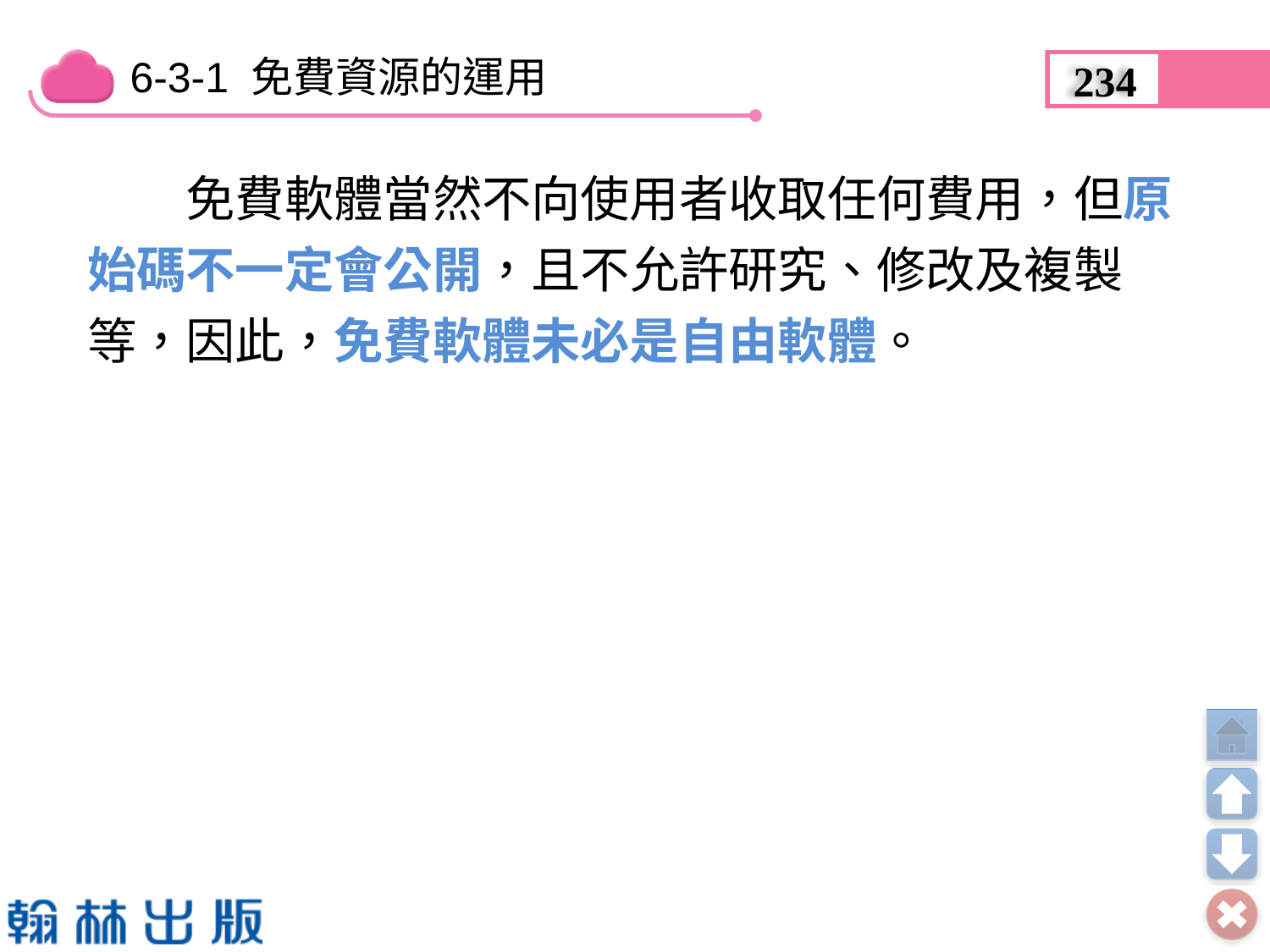

234
　　免費軟體當然不向使用者收取任何費用，但原始碼不一定會公開，且不允許研究、修改及複製等，因此，免費軟體未必是自由軟體。